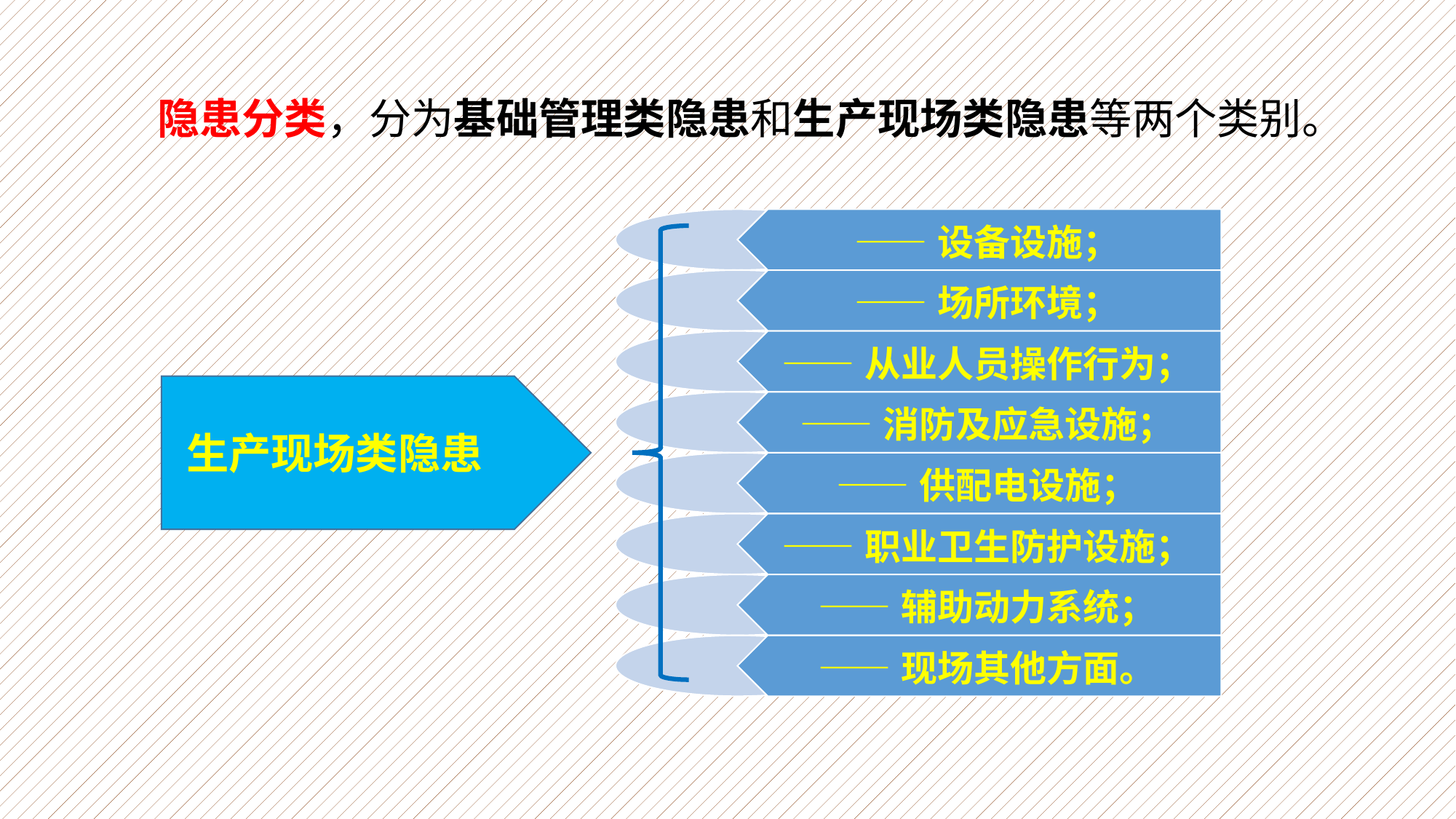

隐患分类，分为基础管理类隐患和生产现场类隐患等两个类别。
——设备设施；
——场所环境；
——从业人员操作行为；
——消防及应急设施；
——供配电设施；
——职业卫生防护设施；
——辅助动力系统；
——现场其他方面。

生产现场类隐患